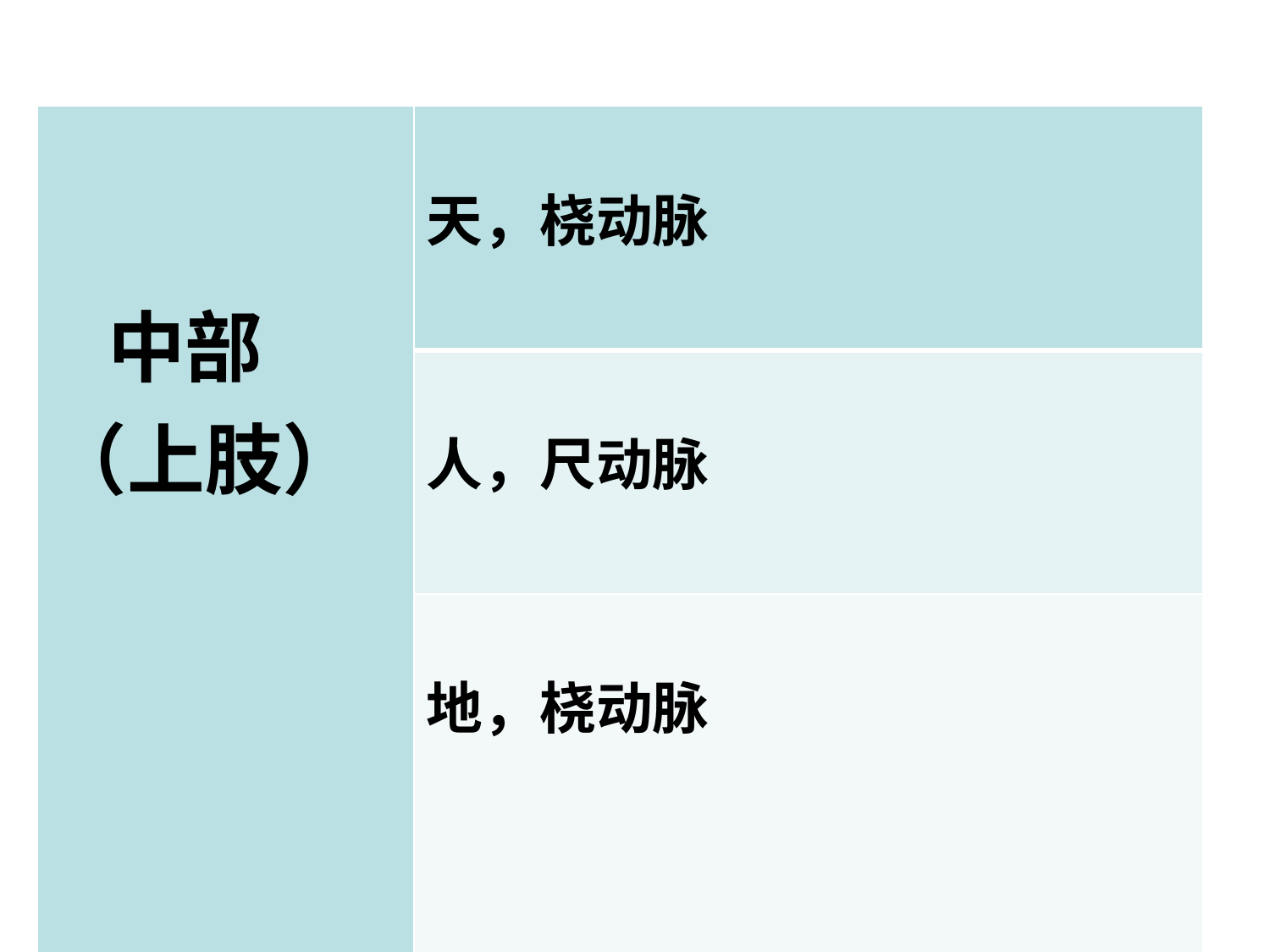

| 中部 （上肢） | 天，桡动脉 |
| --- | --- |
|  | 人，尺动脉 |
|  | 地，桡动脉 |